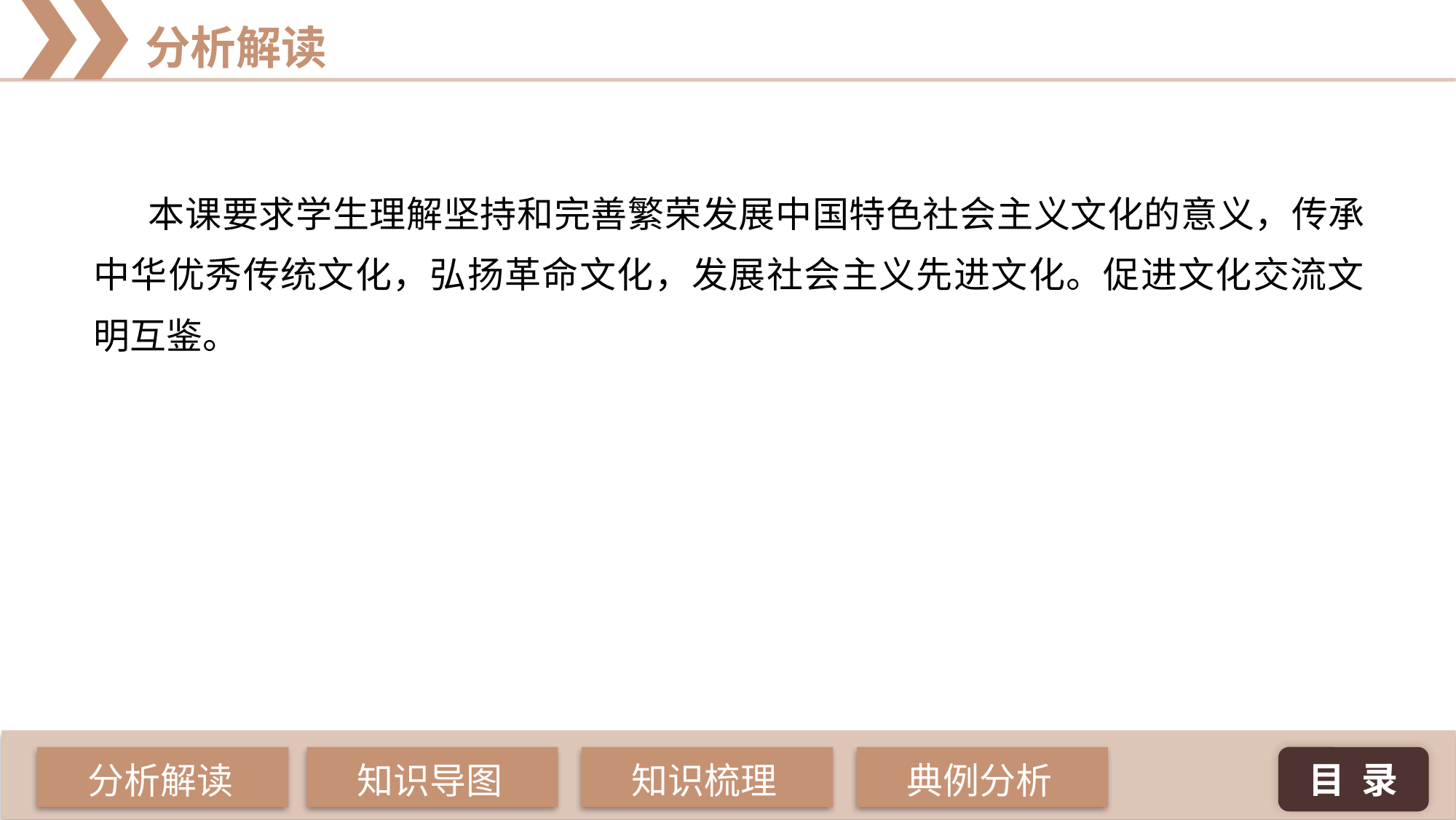

本课要求学生理解坚持和完善繁荣发展中国特色社会主义文化的意义，传承中华优秀传统文化，弘扬革命文化，发展社会主义先进文化。促进文化交流文明互鉴。